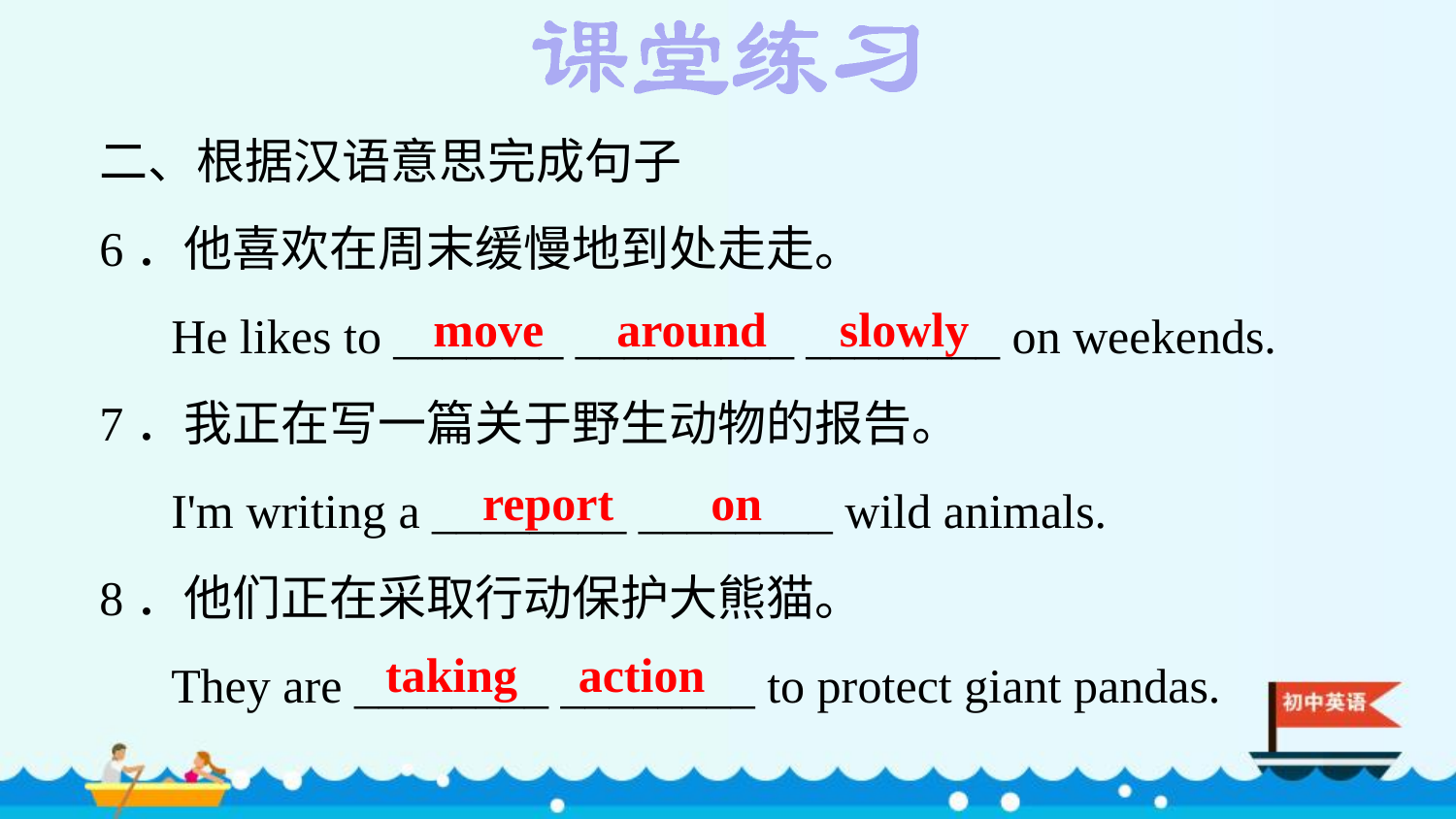

二、根据汉语意思完成句子
6．他喜欢在周末缓慢地到处走走。
He likes to _______ _________ ________ on weekends.
7．我正在写一篇关于野生动物的报告。
I'm writing a ________ ________ wild animals.
8．他们正在采取行动保护大熊猫。
They are ________ ________ to protect giant pandas.
move      around      slowly
report        on
taking     action